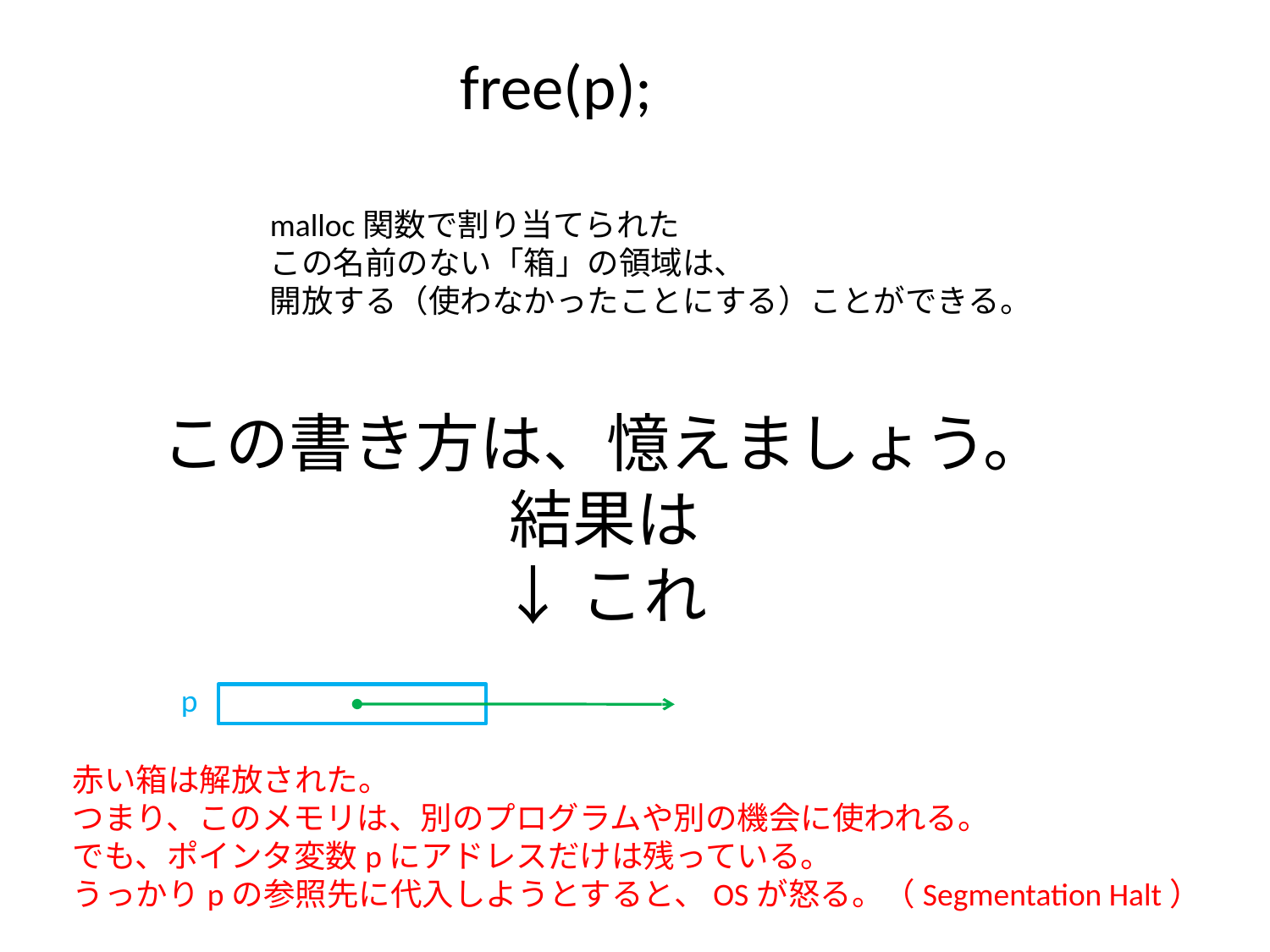

free(p);
malloc関数で割り当てられた
この名前のない「箱」の領域は、
開放する（使わなかったことにする）ことができる。
この書き方は、憶えましょう。
結果は
↓これ
p

赤い箱は解放された。
つまり、このメモリは、別のプログラムや別の機会に使われる。
でも、ポインタ変数pにアドレスだけは残っている。
うっかりpの参照先に代入しようとすると、OSが怒る。（Segmentation Halt）